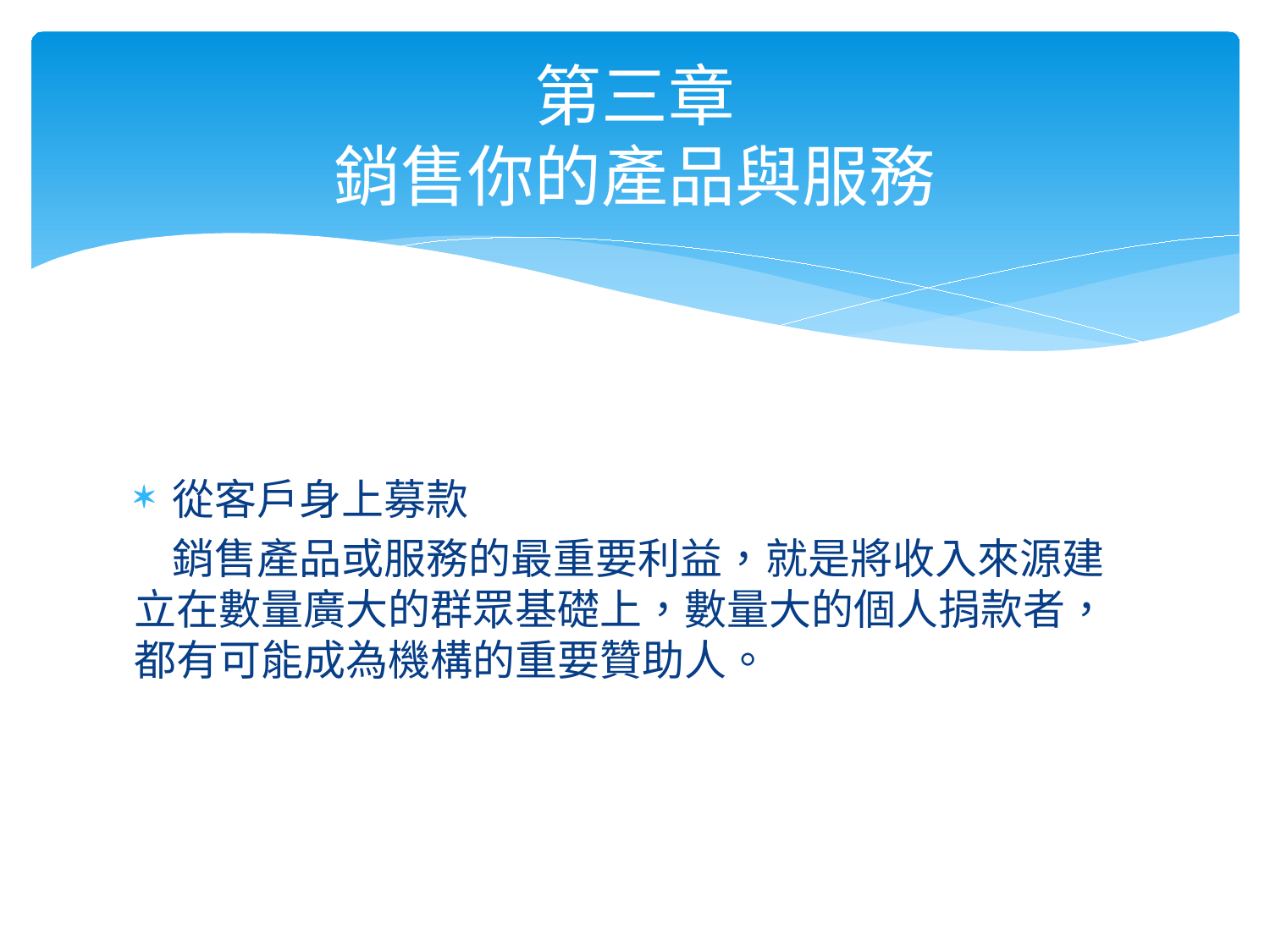

# 第三章 銷售你的產品與服務
從客戶身上募款
   銷售產品或服務的最重要利益，就是將收入來源建立在數量廣大的群眾基礎上，數量大的個人捐款者，都有可能成為機構的重要贊助人。